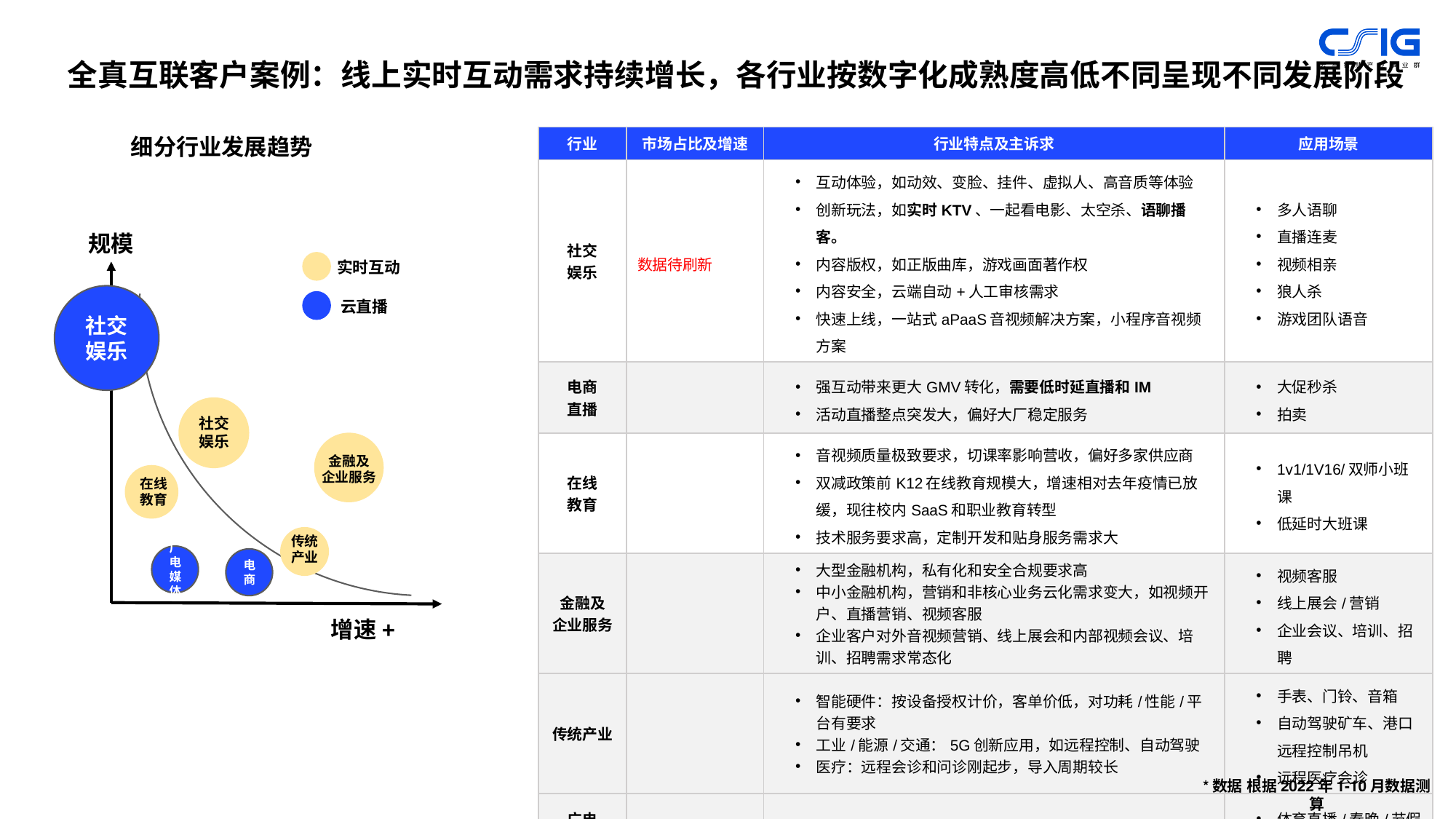

全真互联客户案例：线上实时互动需求持续增长，各行业按数字化成熟度高低不同呈现不同发展阶段
| 行业 | 市场占比及增速 | 行业特点及主诉求 | 应用场景 |
| --- | --- | --- | --- |
| 社交 娱乐 | 数据待刷新 | 互动体验，如动效、变脸、挂件、虚拟人、高音质等体验 创新玩法，如实时KTV、一起看电影、太空杀、语聊播客。 内容版权，如正版曲库，游戏画面著作权 内容安全，云端自动+人工审核需求 快速上线，一站式aPaaS音视频解决方案，小程序音视频方案 | 多人语聊 直播连麦 视频相亲 狼人杀 游戏团队语音 |
| 电商 直播 |  | 强互动带来更大GMV转化，需要低时延直播和IM 活动直播整点突发大，偏好大厂稳定服务 | 大促秒杀 拍卖 |
| 在线 教育 |  | 音视频质量极致要求，切课率影响营收，偏好多家供应商 双减政策前K12在线教育规模大，增速相对去年疫情已放缓，现往校内SaaS和职业教育转型 技术服务要求高，定制开发和贴身服务需求大 | 1v1/1V16/双师小班课 低延时大班课 |
| 金融及 企业服务 |  | 大型金融机构，私有化和安全合规要求高 中小金融机构，营销和非核心业务云化需求变大，如视频开户、直播营销、视频客服 企业客户对外音视频营销、线上展会和内部视频会议、培训、招聘需求常态化 | 视频客服 线上展会/营销 企业会议、培训、招聘 |
| 传统产业 |  | 智能硬件：按设备授权计价，客单价低，对功耗/性能/平台有要求 工业/能源/交通：5G创新应用，如远程控制、自动驾驶 医疗：远程会诊和问诊刚起步，导入周期较长 | 手表、门铃、音箱 自动驾驶矿车、港口远程控制吊机 远程医疗会诊 |
| 广电 媒体 |  | OTT直播，节假日活动对直点播突发需求大，偏好大供应商 | 体育直播/春晚/节假日活动 |
细分行业发展趋势
规模

实时互动
社交娱乐

云直播

社交
娱乐

金融及
企业服务
在线
教育

在线
教育

传统产业
广电媒体
电商
增速+
*数据 根据2022年1-10月数据测算